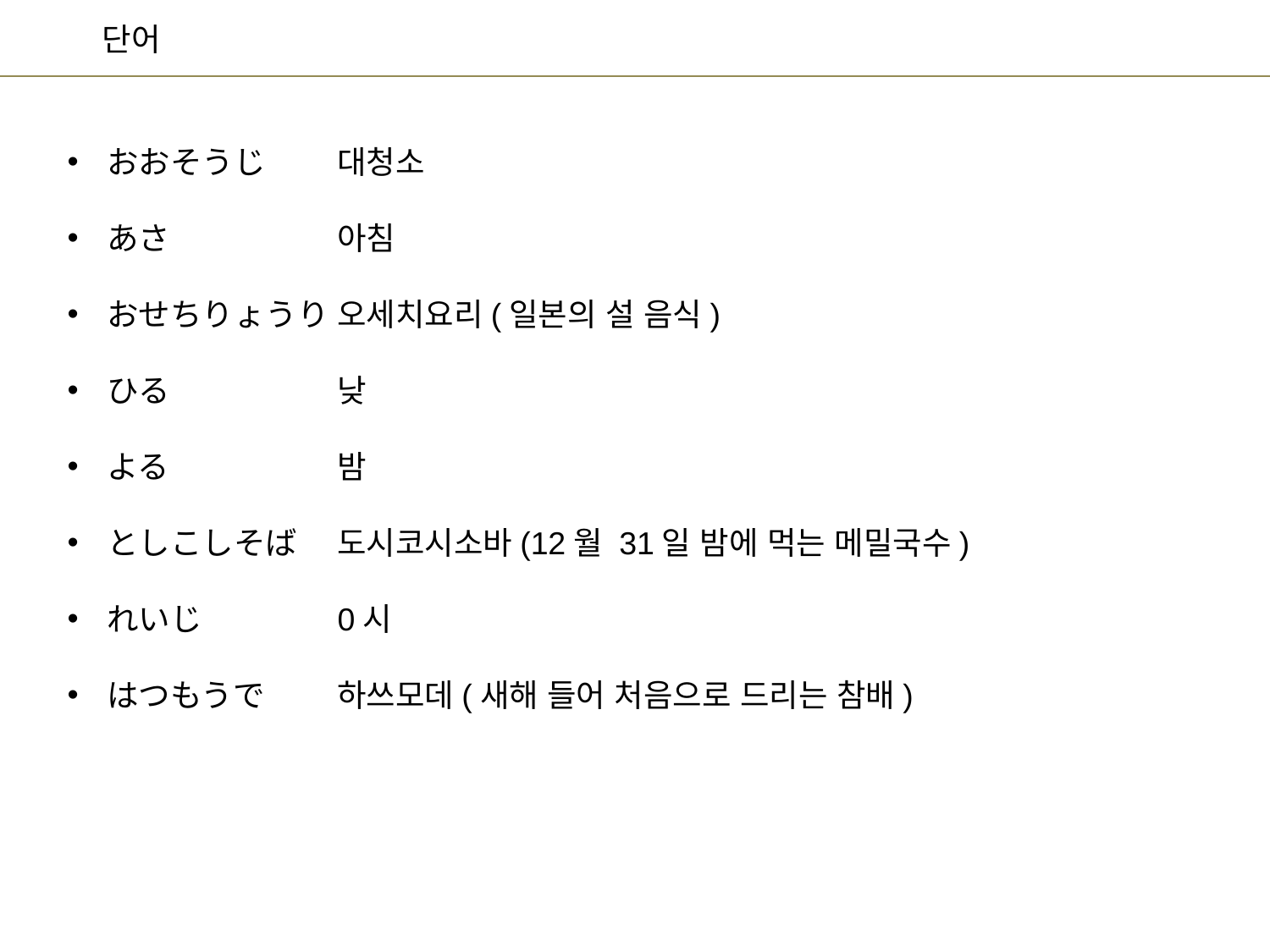

대청소

아침

오세치요리(일본의 설 음식)

낮

밤

도시코시소바(12월 31일 밤에 먹는 메밀국수)

0시

하쓰모데(새해 들어 처음으로 드리는 참배)
おおそうじ

あさ

おせちりょうり

ひる

よる

としこしそば

れいじ

はつもうで